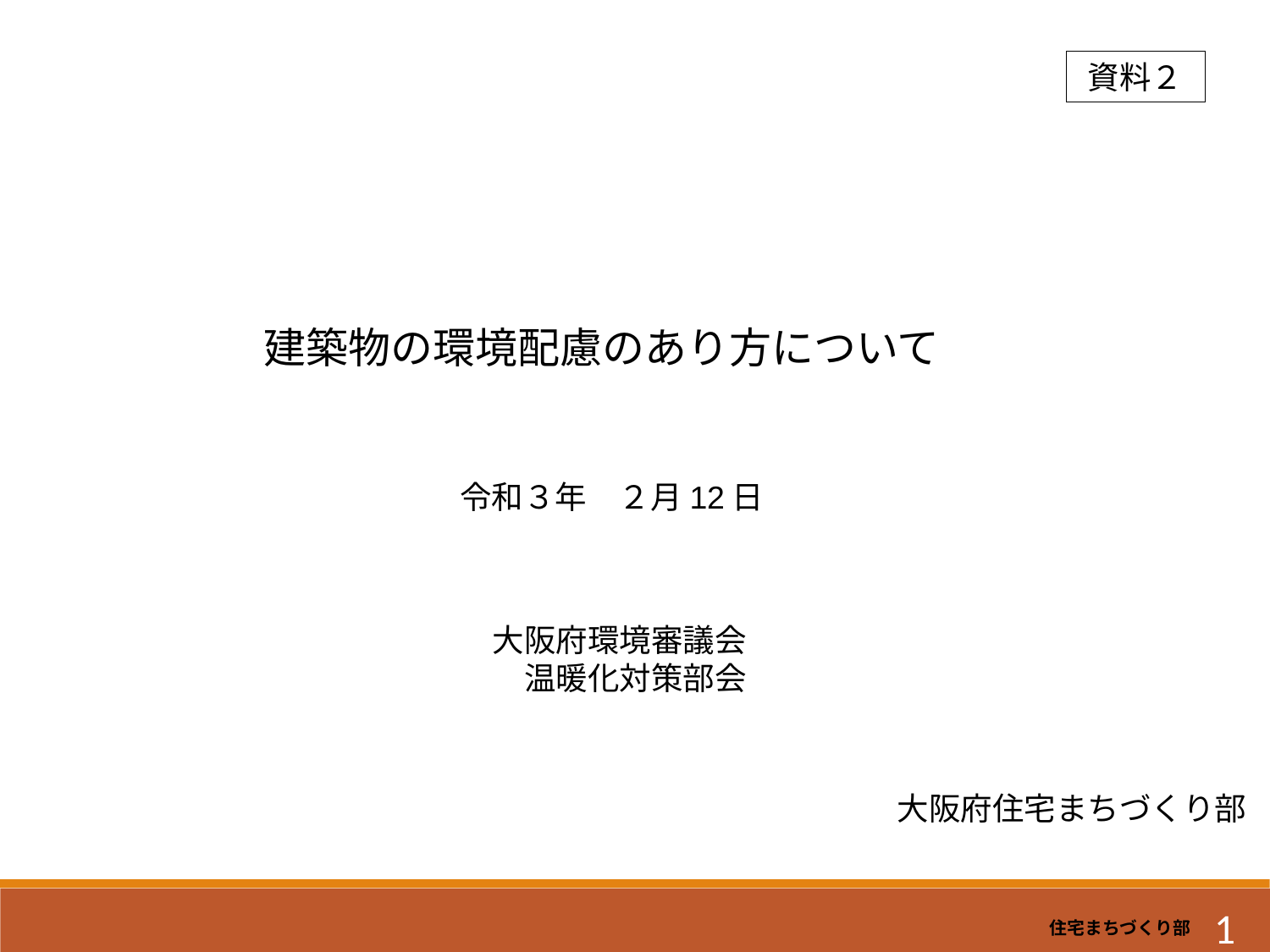

資料２
建築物の環境配慮のあり方について
令和３年　２月12日
大阪府環境審議会
　温暖化対策部会
大阪府住宅まちづくり部
1
住宅まちづくり部